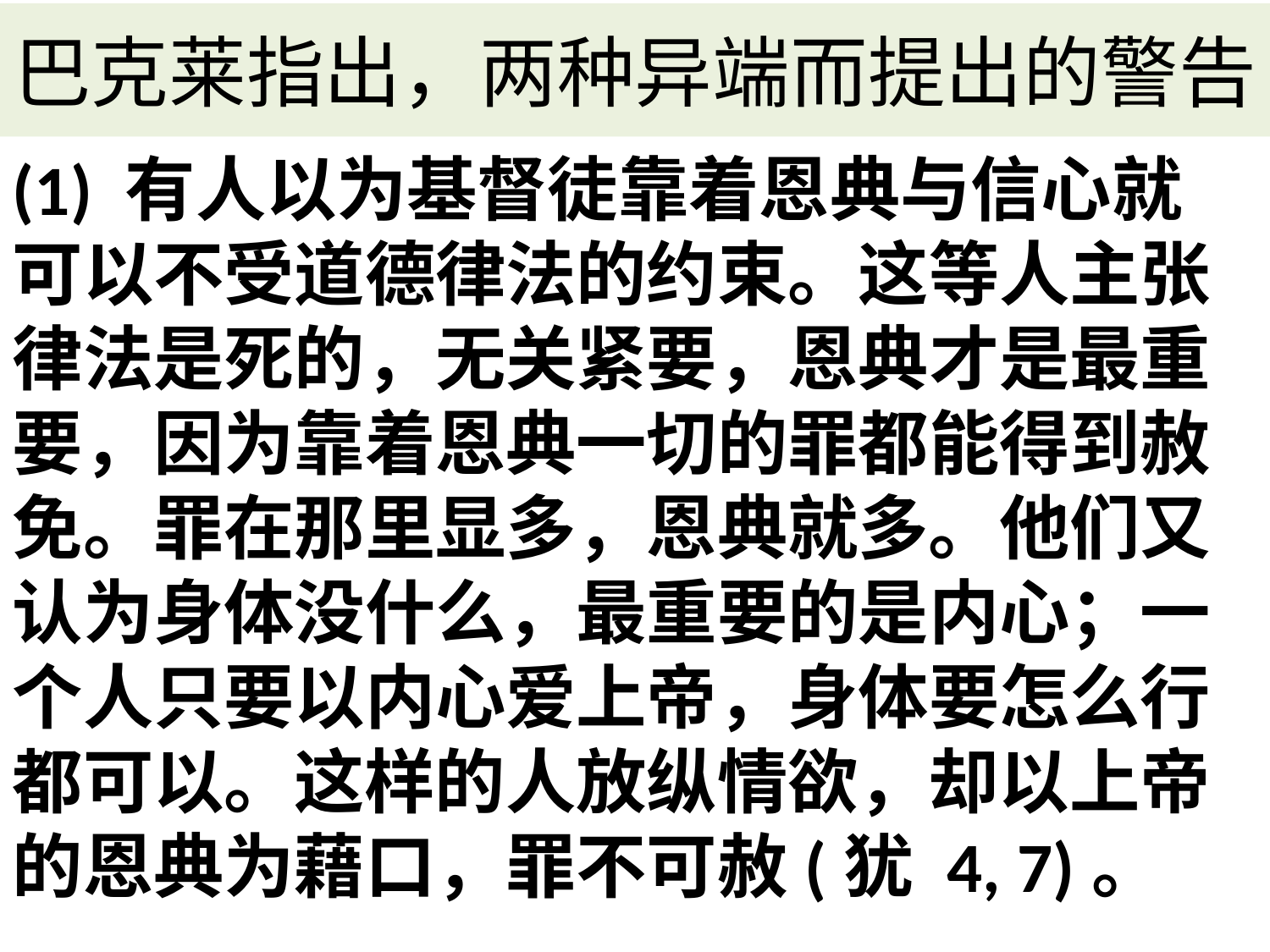

# 巴克莱指出，两种异端而提出的警告
(1) 有人以为基督徒靠着恩典与信心就可以不受道德律法的约束。这等人主张律法是死的，无关紧要，恩典才是最重要，因为靠着恩典一切的罪都能得到赦免。罪在那里显多，恩典就多。他们又认为身体没什么，最重要的是内心；一个人只要以内心爱上帝，身体要怎么行都可以。这样的人放纵情欲，却以上帝的恩典为藉口，罪不可赦(犹 4, 7)。